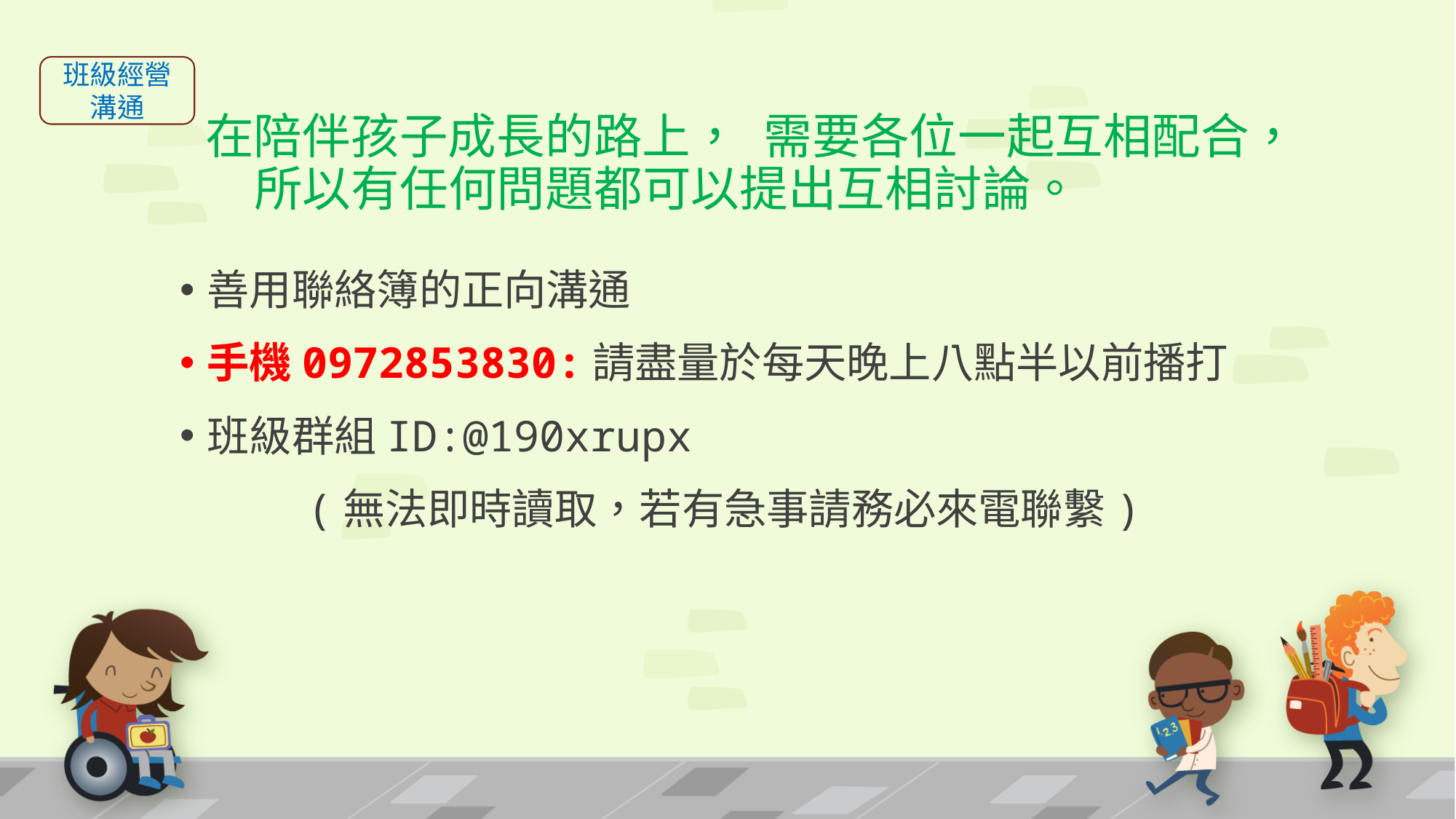

班級經營溝通
# 在陪伴孩子成長的路上， 需要各位一起互相配合， 所以有任何問題都可以提出互相討論。
善用聯絡簿的正向溝通
手機0972853830:請盡量於每天晚上八點半以前播打
班級群組ID:@190xrupx
     (無法即時讀取，若有急事請務必來電聯繫)